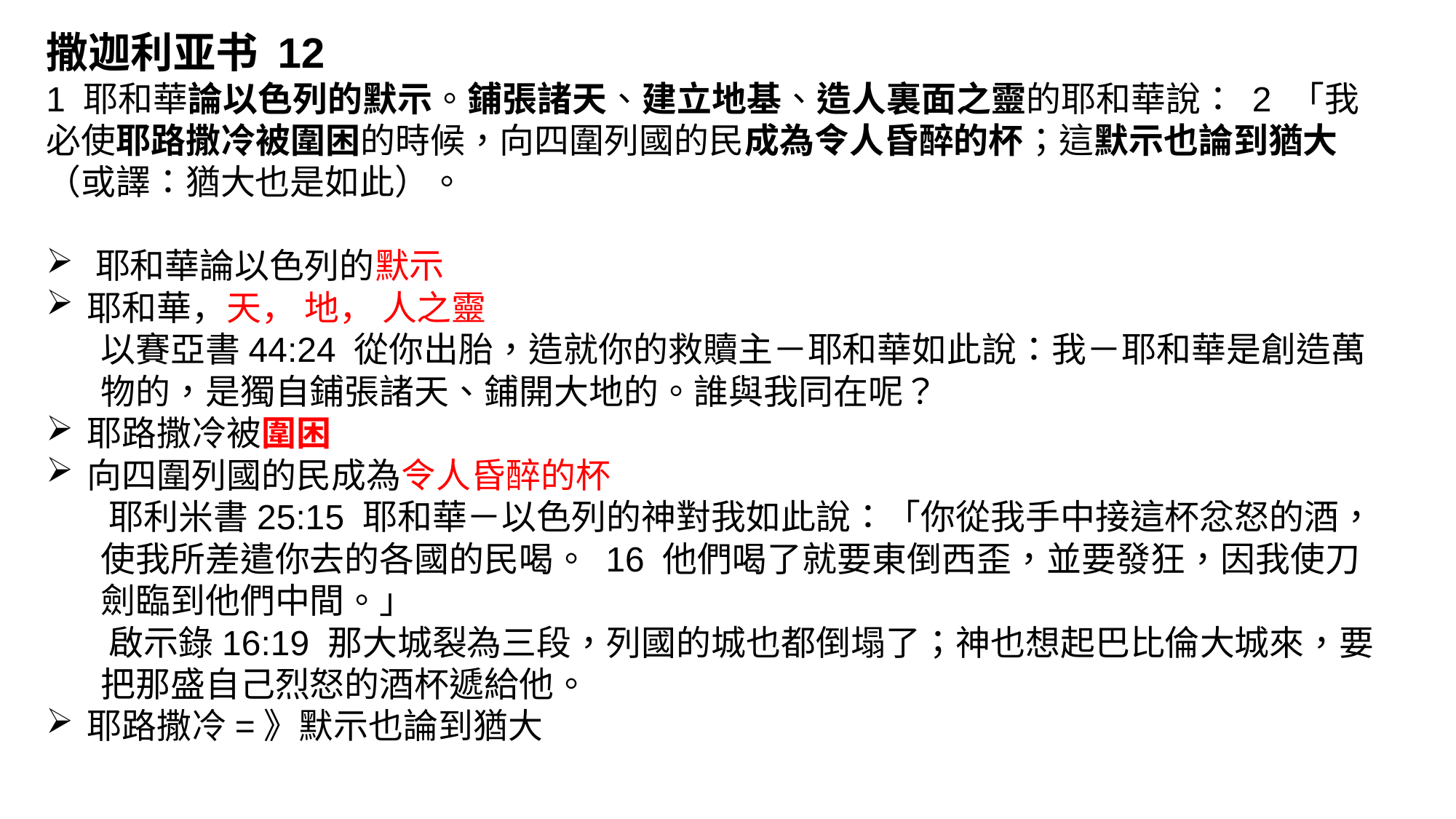

撒迦利亚书 12
‪1 耶和華論以色列的默示。鋪張諸天、建立地基、造人裏面之靈的耶和華說： 2 「我必使耶路撒冷被圍困的時候，向四圍列國的民成為令人昏醉的杯；這默示也論到猶大（或譯：猶大也是如此）。

‪耶和華論以色列的默示
耶和華，天， 地， 人之靈
以賽亞書‬44:24 從你出胎，造就你的救贖主－耶和華如此說：我－耶和華是創造萬物的，是獨自鋪張諸天、鋪開大地的。誰與我同在呢？
耶路撒冷被圍困
向四圍列國的民成為令人昏醉的杯
‪耶利米書‬25:15 耶和華－以色列的神對我如此說：「你從我手中接這杯忿怒的酒，使我所差遣你去的各國的民喝。 16 他們喝了就要東倒西歪，並要發狂，因我使刀劍臨到他們中間。」
‪啟示錄‬16:19 那大城裂為三段，列國的城也都倒塌了；神也想起巴比倫大城來，要把那盛自己烈怒的酒杯遞給他。
耶路撒冷=》默示也論到猶大